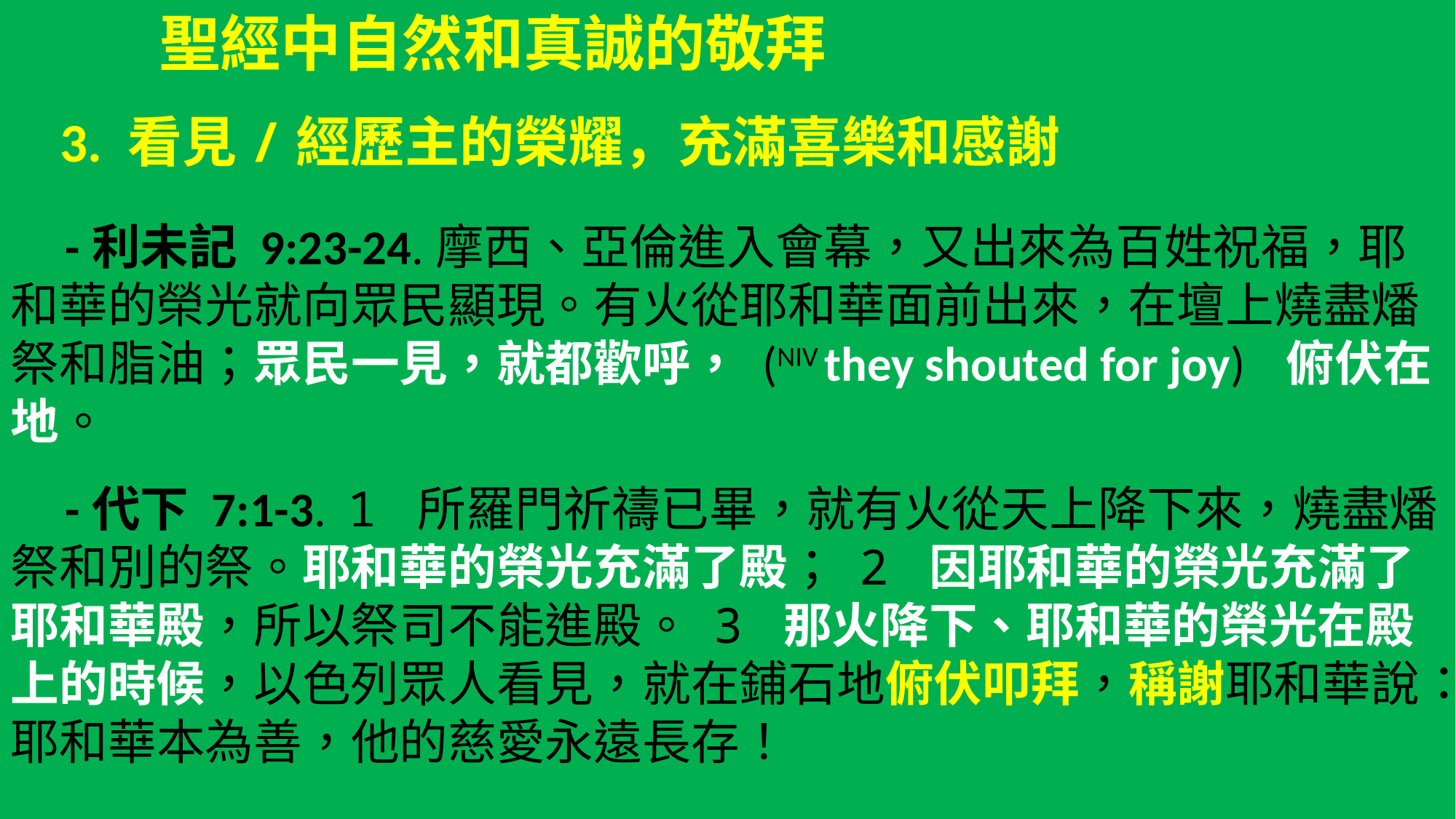

聖經中自然和真誠的敬拜

    3. 看見/經歷主的榮耀，充滿喜樂和感謝

     -利未記 9:23-24.摩西、亞倫進入會幕，又出來為百姓祝福，耶和華的榮光就向眾民顯現。有火從耶和華面前出來，在壇上燒盡燔祭和脂油；眾民一見，就都歡呼， (NIV they shouted for joy) 俯伏在地。

     -代下 7:1-3.  1 所羅門祈禱已畢，就有火從天上降下來，燒盡燔祭和別的祭。耶和華的榮光充滿了殿； 2 因耶和華的榮光充滿了耶和華殿，所以祭司不能進殿。 3 那火降下、耶和華的榮光在殿上的時候，以色列眾人看見，就在鋪石地俯伏叩拜，稱謝耶和華說：耶和華本為善，他的慈愛永遠長存！